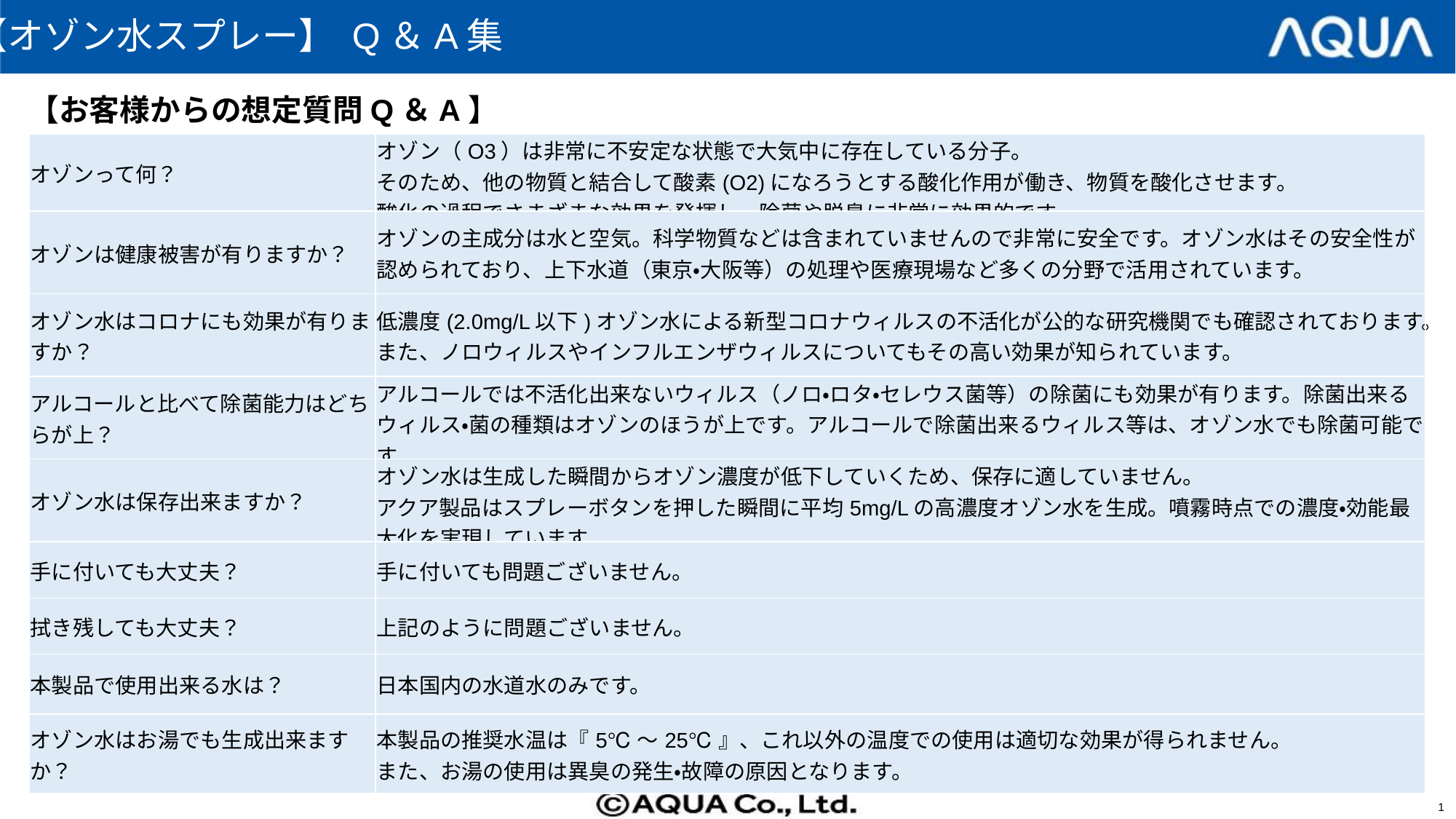

【オゾン水スプレー】 Q＆A集
【お客様からの想定質問Q＆A】
| オゾンって何？ | オゾン（O3）は非常に不安定な状態で大気中に存在している分子。 そのため、他の物質と結合して酸素(O2)になろうとする酸化作用が働き、物質を酸化させます。 酸化の過程でさまざまな効果を発揮し、除菌や脱臭に非常に効果的です。 |
| --- | --- |
| オゾンは健康被害が有りますか？ | オゾンの主成分は水と空気。科学物質などは含まれていませんので非常に安全です。オゾン水はその安全性が認められており、上下水道（東京・大阪等）の処理や医療現場など多くの分野で活用されています。 |
| オゾン水はコロナにも効果が有りますか？ | 低濃度(2.0mg/L以下)オゾン水による新型コロナウィルスの不活化が公的な研究機関でも確認されております。 また、ノロウィルスやインフルエンザウィルスについてもその高い効果が知られています。 |
| アルコールと比べて除菌能力はどちらが上？ | アルコールでは不活化出来ないウィルス（ノロ・ロタ・セレウス菌等）の除菌にも効果が有ります。除菌出来るウィルス・菌の種類はオゾンのほうが上です。アルコールで除菌出来るウィルス等は、オゾン水でも除菌可能です。 |
| オゾン水は保存出来ますか？ | オゾン水は生成した瞬間からオゾン濃度が低下していくため、保存に適していません。 アクア製品はスプレーボタンを押した瞬間に平均5mg/Lの高濃度オゾン水を生成。噴霧時点での濃度・効能最大化を実現しています。 |
| 手に付いても大丈夫？ | 手に付いても問題ございません。 |
| 拭き残しても大丈夫？ | 上記のように問題ございません。 |
| 本製品で使用出来る水は？ | 日本国内の水道水のみです。 |
| オゾン水はお湯でも生成出来ますか？ | 本製品の推奨水温は『5℃～25℃』、これ以外の温度での使用は適切な効果が得られません。 また、お湯の使用は異臭の発生・故障の原因となります。 |
1